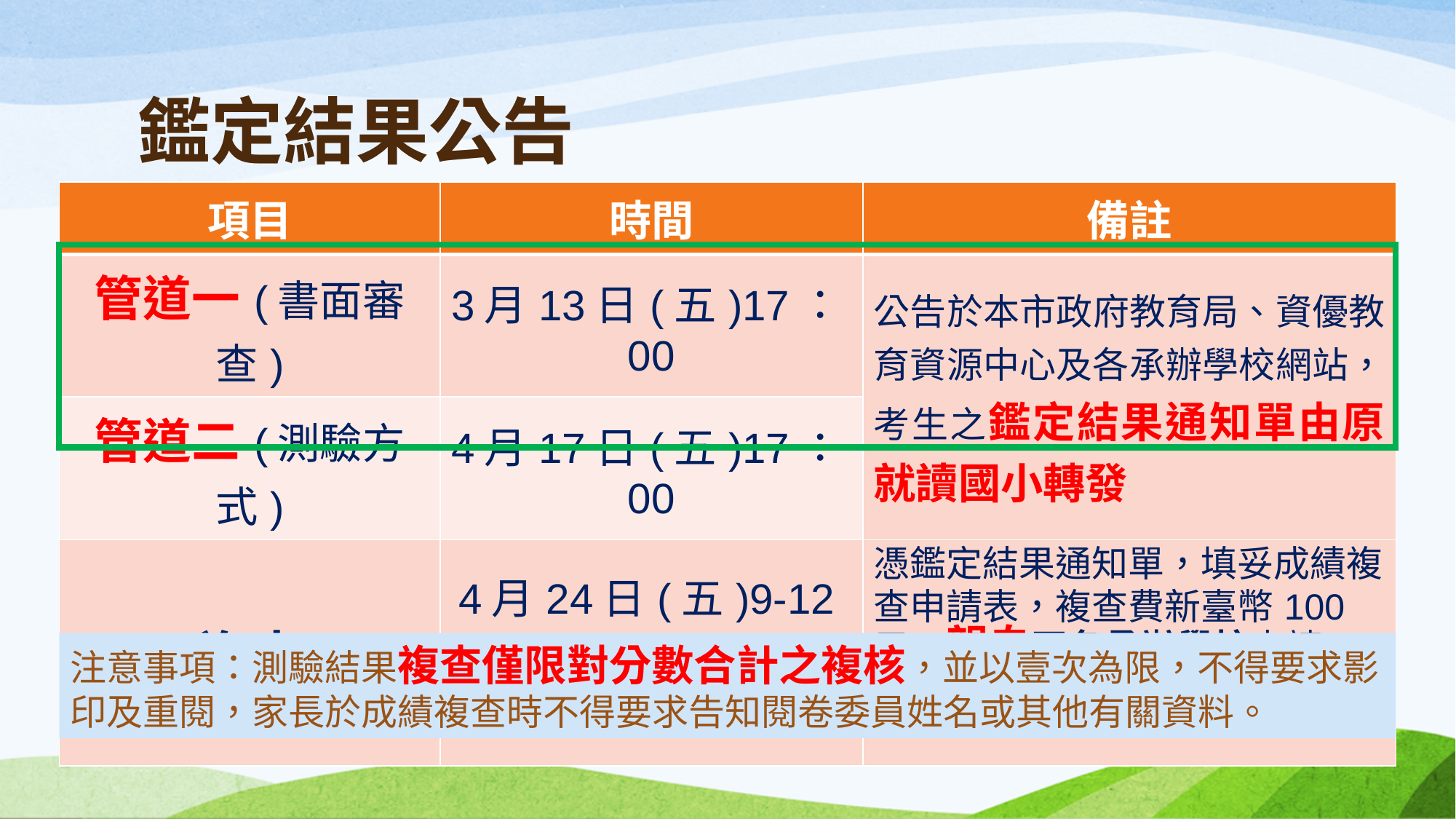

鑑定結果公告
| 項目 | 時間 | 備註 |
| --- | --- | --- |
| 管道一(書面審查) | 3月13日(五)17：00 | 公告於本市政府教育局、資優教育資源中心及各承辦學校網站，考生之鑑定結果通知單由原就讀國小轉發 |
| 管道二(測驗方式) | 4月17日(五)17：00 |  |
| 複查 | 4月24日(五)9-12時 逾時不予受理 | 憑鑑定結果通知單，填妥成績複查申請表，複查費新臺幣100元，親自至各承辦學校申請 數理：大有國中、英語：光明國中 |

注意事項：測驗結果複查僅限對分數合計之複核，並以壹次為限，不得要求影印及重閱，家長於成績複查時不得要求告知閱卷委員姓名或其他有關資料。